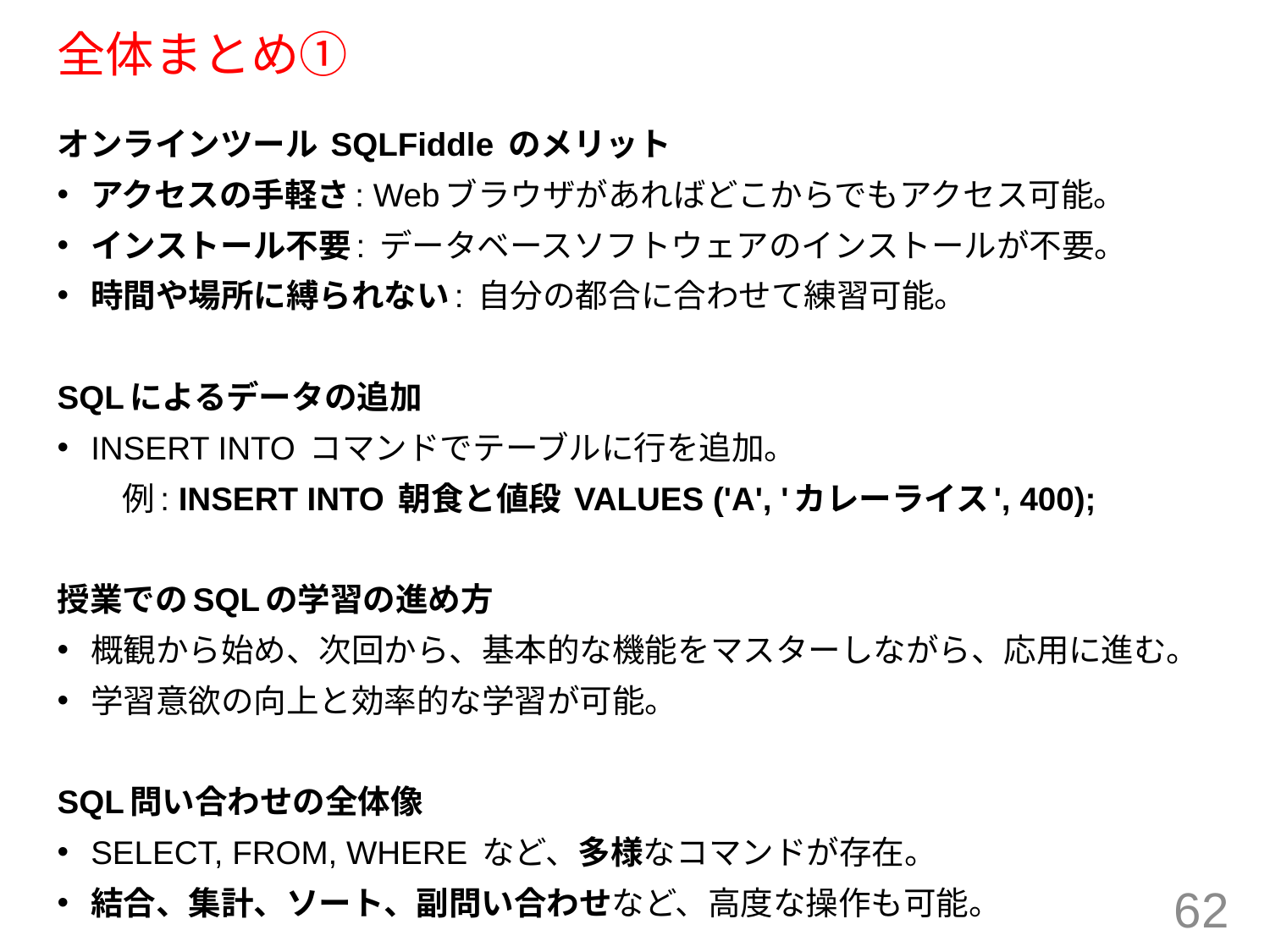

# 全体まとめ①
オンラインツール SQLFiddle のメリット
アクセスの手軽さ: Webブラウザがあればどこからでもアクセス可能。
インストール不要: データベースソフトウェアのインストールが不要。
時間や場所に縛られない: 自分の都合に合わせて練習可能。

SQLによるデータの追加
INSERT INTO コマンドでテーブルに行を追加。
　　例: INSERT INTO 朝食と値段 VALUES ('A', 'カレーライス', 400);

授業でのSQLの学習の進め方
概観から始め、次回から、基本的な機能をマスターしながら、応用に進む。
学習意欲の向上と効率的な学習が可能。

SQL問い合わせの全体像
SELECT, FROM, WHERE など、多様なコマンドが存在。
結合、集計、ソート、副問い合わせなど、高度な操作も可能。
62